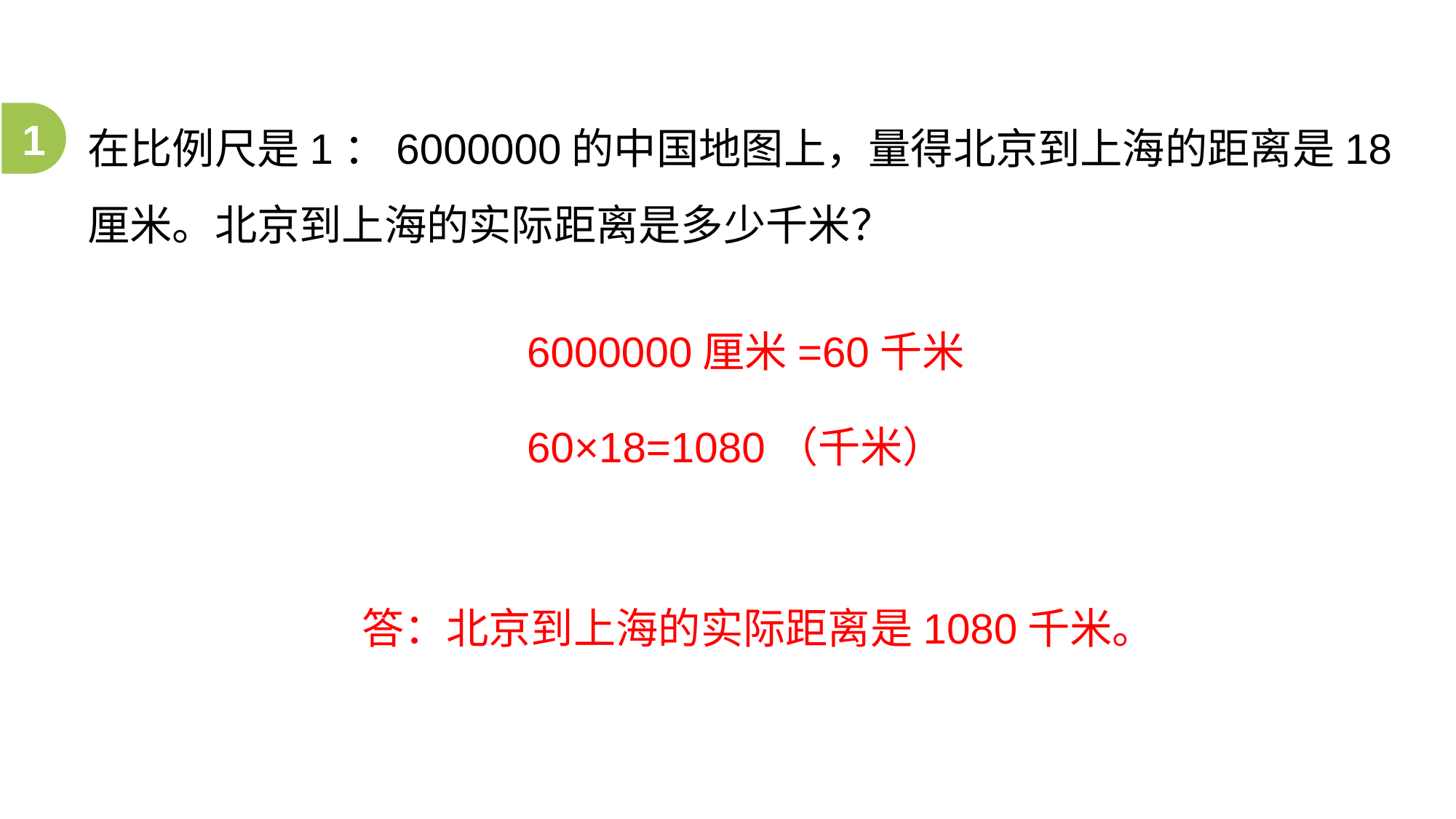

在比例尺是1：6000000的中国地图上，量得北京到上海的距离是18厘米。北京到上海的实际距离是多少千米？
1
6000000厘米=60千米
60×18=1080（千米）
答：北京到上海的实际距离是1080千米。